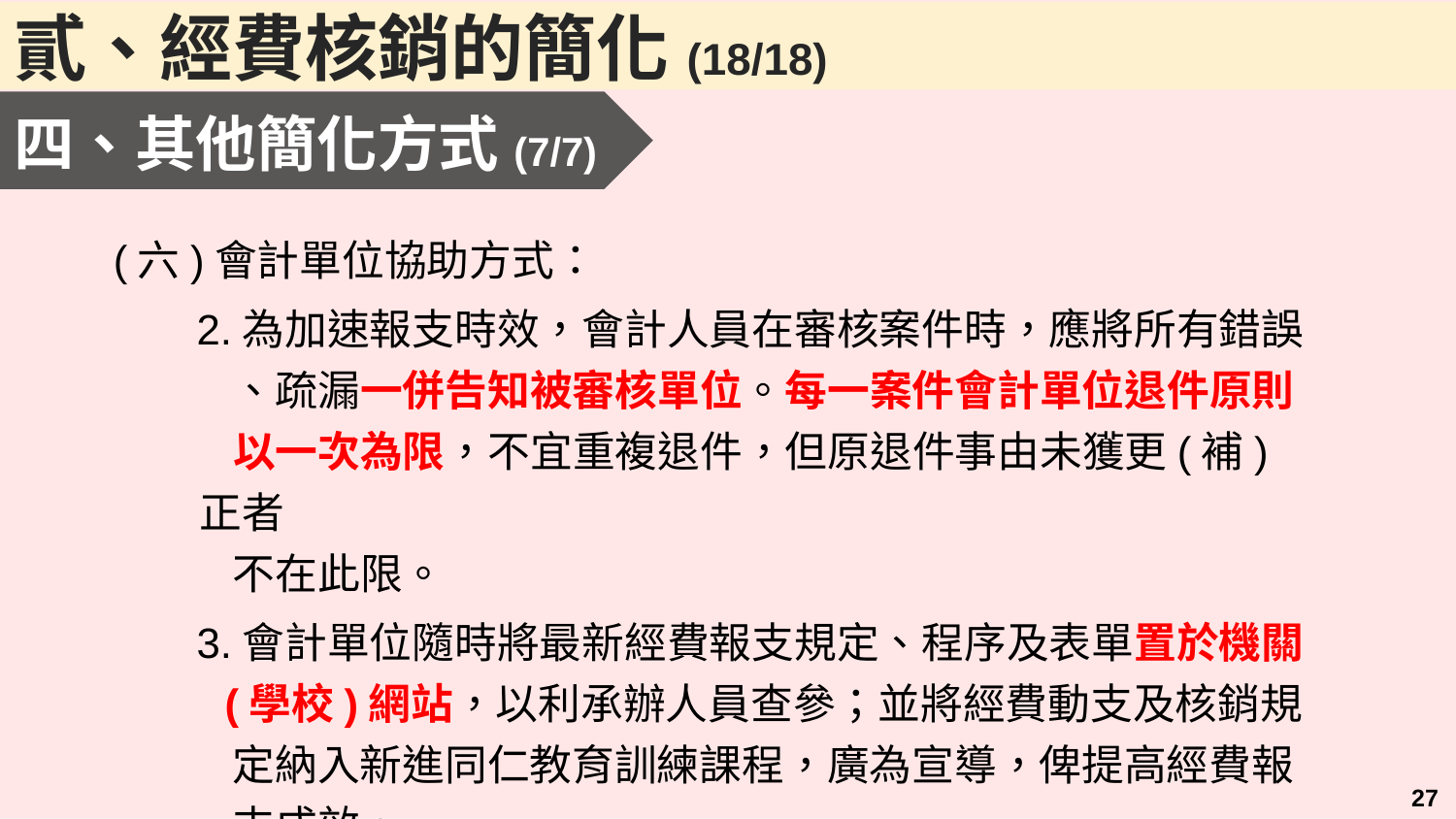

貳、經費核銷的簡化(18/18)

四、其他簡化方式(7/7)
(六)會計單位協助方式：
       2.為加速報支時效，會計人員在審核案件時，應將所有錯誤
 、疏漏一併告知被審核單位。每一案件會計單位退件原則
 以一次為限，不宜重複退件，但原退件事由未獲更(補)正者
 不在此限。
       3.會計單位隨時將最新經費報支規定、程序及表單置於機關
 (學校)網站，以利承辦人員查參；並將經費動支及核銷規
 定納入新進同仁教育訓練課程，廣為宣導，俾提高經費報
 支成效。
27